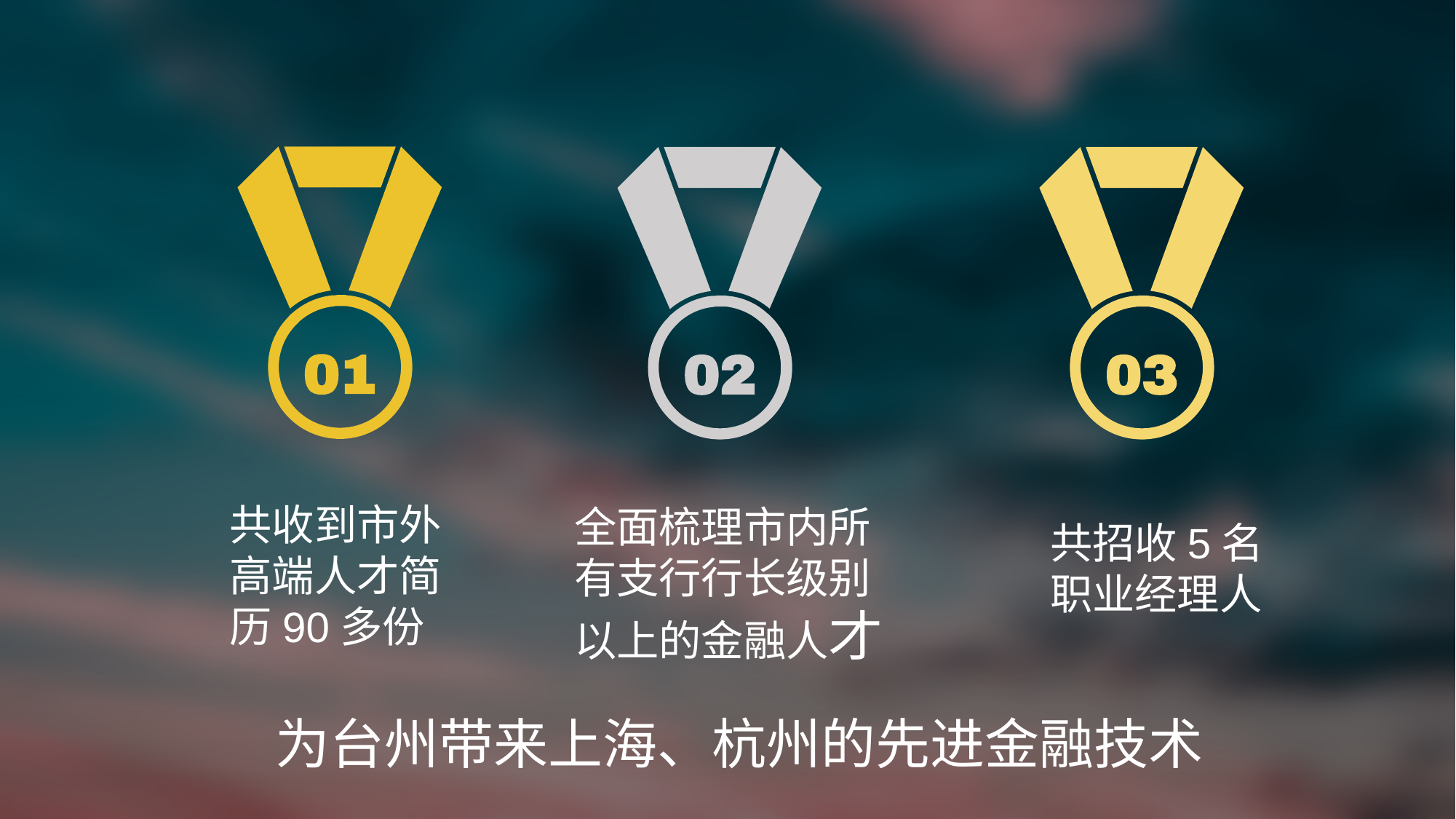

01

02

03
共收到市外高端人才简历90多份

全面梳理市内所有支行行长级别以上的金融人才
共招收5名
职业经理人
为台州带来上海、杭州的先进金融技术